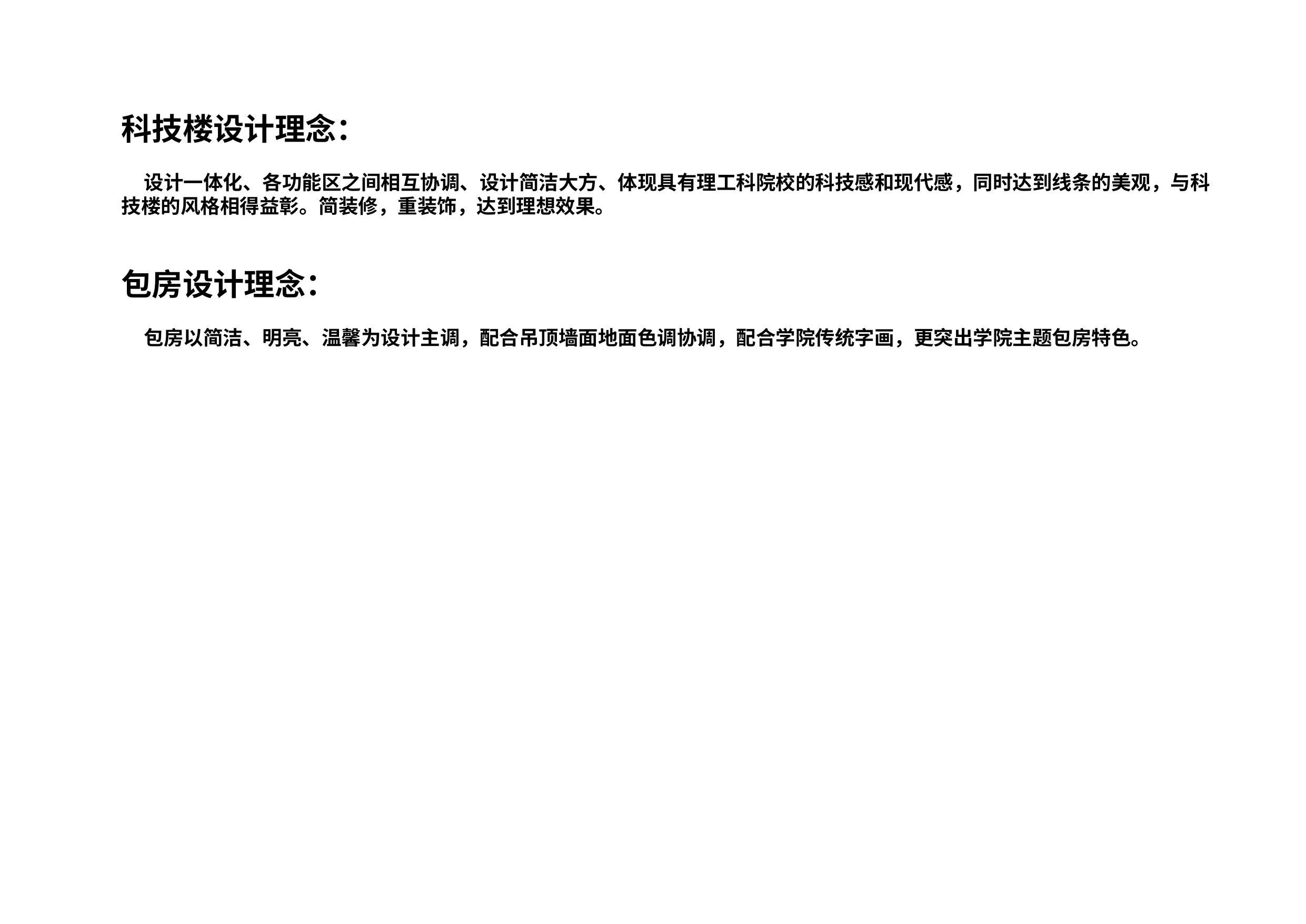

科技楼设计理念：

    设计一体化、各功能区之间相互协调、设计简洁大方、体现具有理工科院校的科技感和现代感，同时达到线条的美观，与科技楼的风格相得益彰。简装修，重装饰，达到理想效果。

包房设计理念：

    包房以简洁、明亮、温馨为设计主调，配合吊顶墙面地面色调协调，配合学院传统字画，更突出学院主题包房特色。